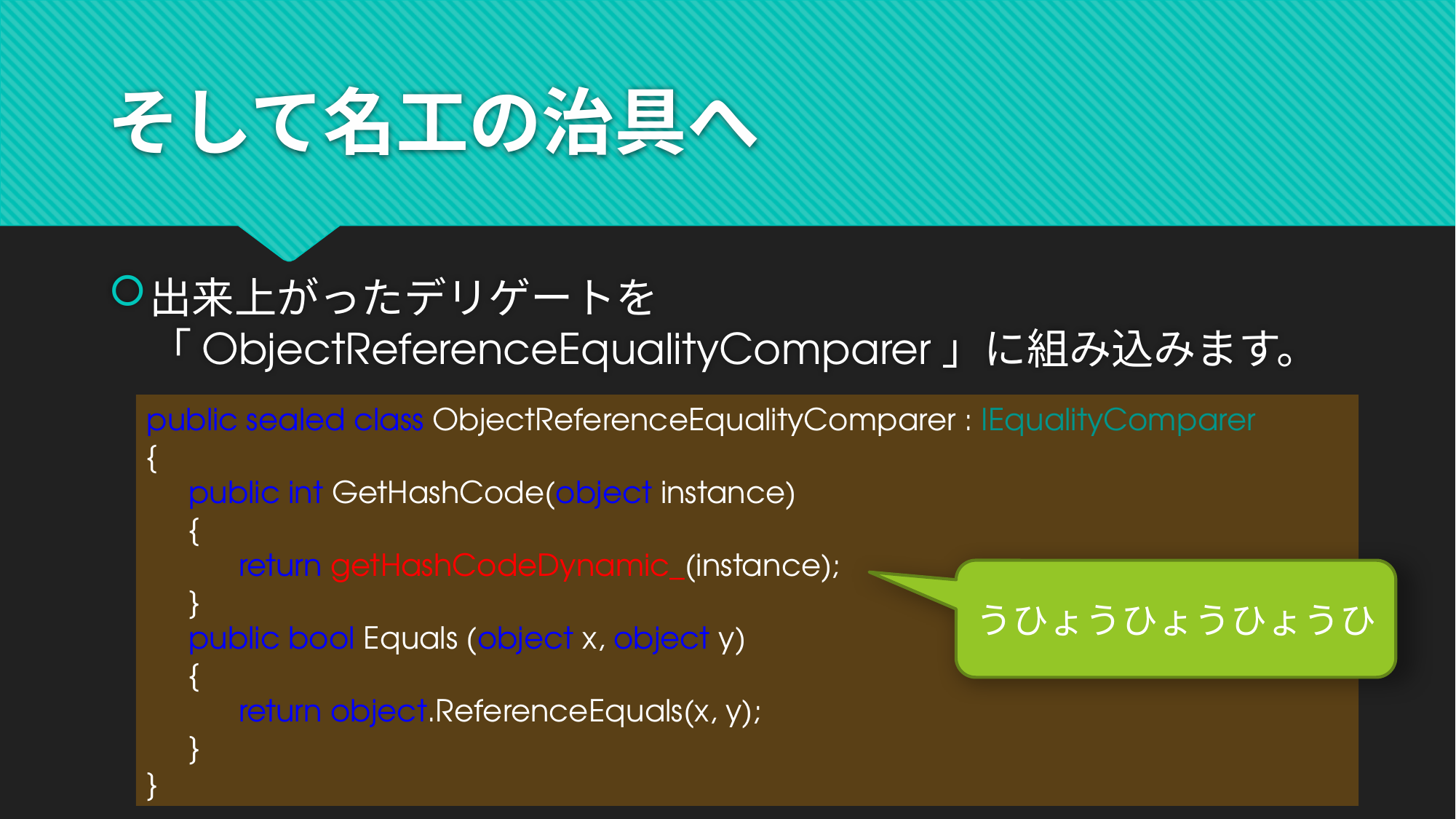

# そして名工の治具へ
出来上がったデリゲートを「ObjectReferenceEqualityComparer」に組み込みます。
public sealed class ObjectReferenceEqualityComparer : IEqualityComparer
{
     public int GetHashCode(object instance)
     {
           return getHashCodeDynamic_(instance);
     }
     public bool Equals (object x, object y)
     {
           return object.ReferenceEquals(x, y);
     }
}
うひょうひょうひょうひ